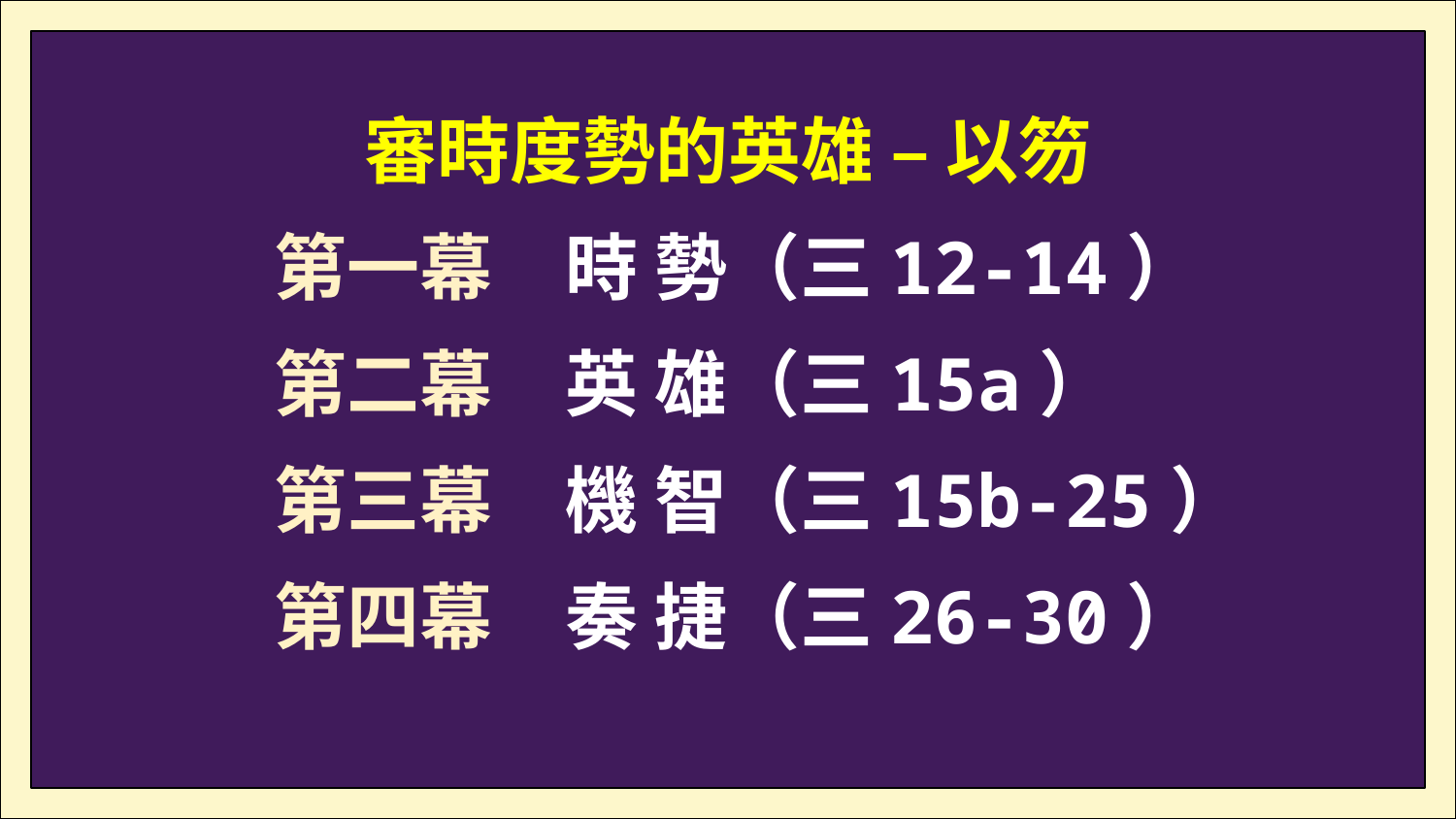

審時度勢的英雄 – 以笏
	第一幕	時 勢（三12-14）
	第二幕	英 雄（三15a）
	第三幕	機 智（三15b-25）
	第四幕	奏 捷（三26-30）